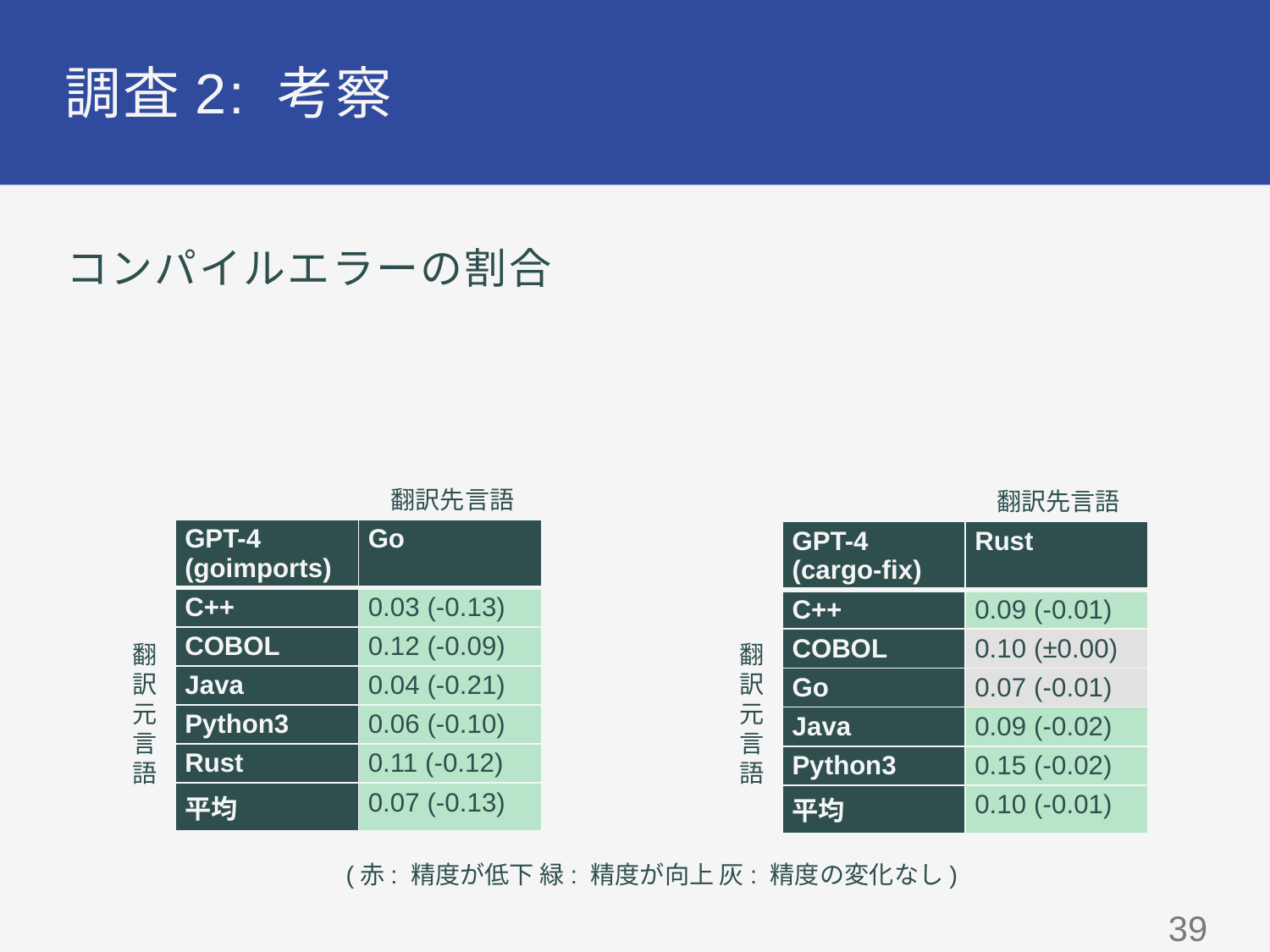

# 調査2: 考察
コンパイルエラーの割合
翻訳先言語
翻訳先言語
| GPT-4 (goimports) | Go |
| --- | --- |
| C++ | 0.03 (-0.13) |
| COBOL | 0.12 (-0.09) |
| Java | 0.04 (-0.21) |
| Python3 | 0.06 (-0.10) |
| Rust | 0.11 (-0.12) |
| 平均 | 0.07 (-0.13) |
| GPT-4 (cargo-fix) | Rust |
| --- | --- |
| C++ | 0.09 (-0.01) |
| COBOL | 0.10 (±0.00) |
| Go | 0.07 (-0.01) |
| Java | 0.09 (-0.02) |
| Python3 | 0.15 (-0.02) |
| 平均 | 0.10 (-0.01) |
翻訳元言語
翻訳元言語
(赤: 精度が低下 緑: 精度が向上 灰: 精度の変化なし)
39